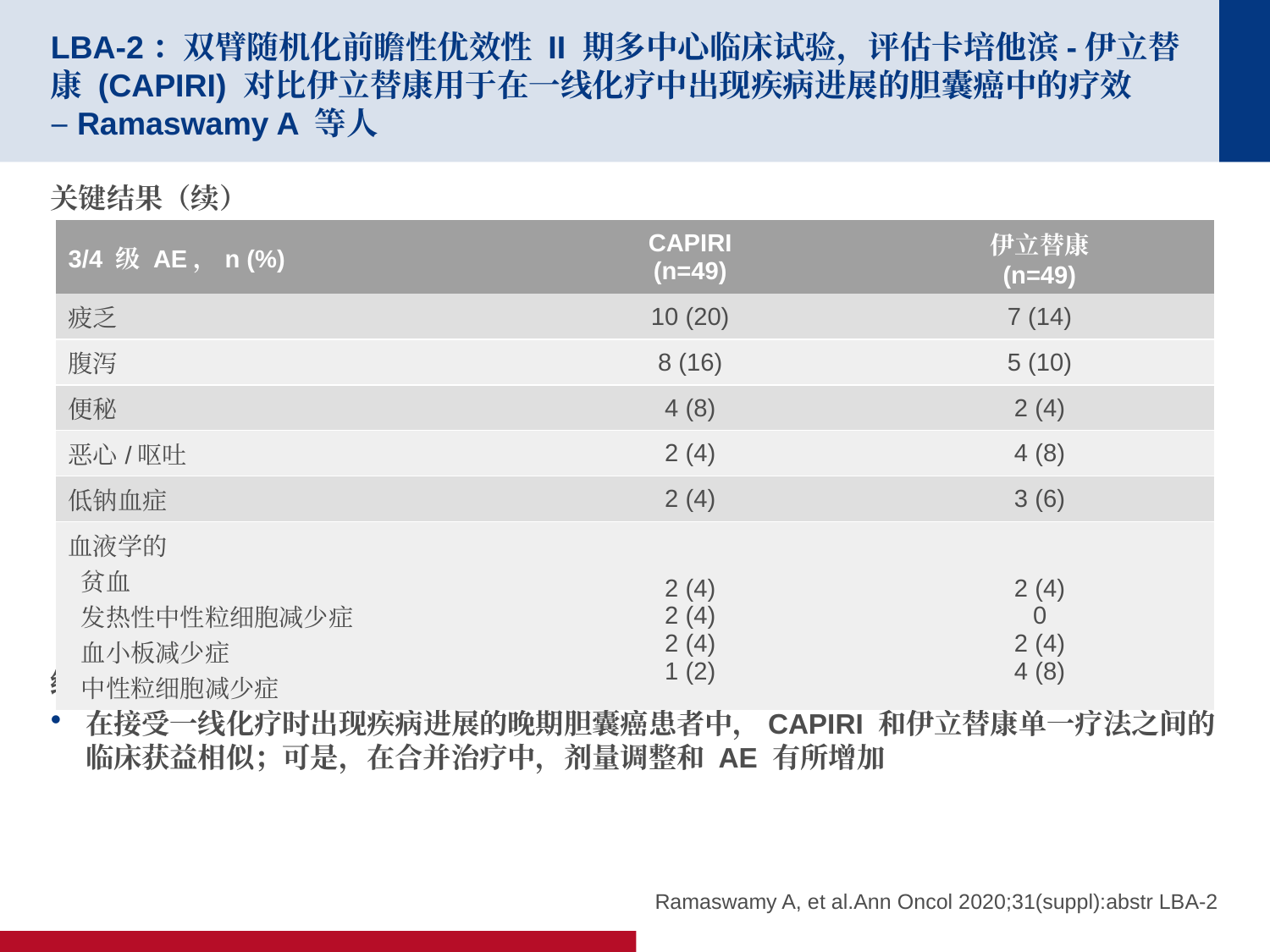

# LBA-2：双臂随机化前瞻性优效性 II 期多中心临床试验，评估卡培他滨-伊立替康 (CAPIRI) 对比伊立替康用于在一线化疗中出现疾病进展的胆囊癌中的疗效 –Ramaswamy A 等人
关键结果（续）
结论
在接受一线化疗时出现疾病进展的晚期胆囊癌患者中，CAPIRI 和伊立替康单一疗法之间的临床获益相似；可是，在合并治疗中，剂量调整和 AE 有所增加
| 3/4 级 AE，n (%) | CAPIRI (n=49) | 伊立替康 (n=49) |
| --- | --- | --- |
| 疲乏 | 10 (20) | 7 (14) |
| 腹泻 | 8 (16) | 5 (10) |
| 便秘 | 4 (8) | 2 (4) |
| 恶心/呕吐 | 2 (4) | 4 (8) |
| 低钠血症 | 2 (4) | 3 (6) |
| 血液学的 贫血 发热性中性粒细胞减少症 血小板减少症 中性粒细胞减少症 | 2 (4) 2 (4) 2 (4) 1 (2) | 2 (4) 0 2 (4) 4 (8) |
Ramaswamy A, et al.Ann Oncol 2020;31(suppl):abstr LBA-2